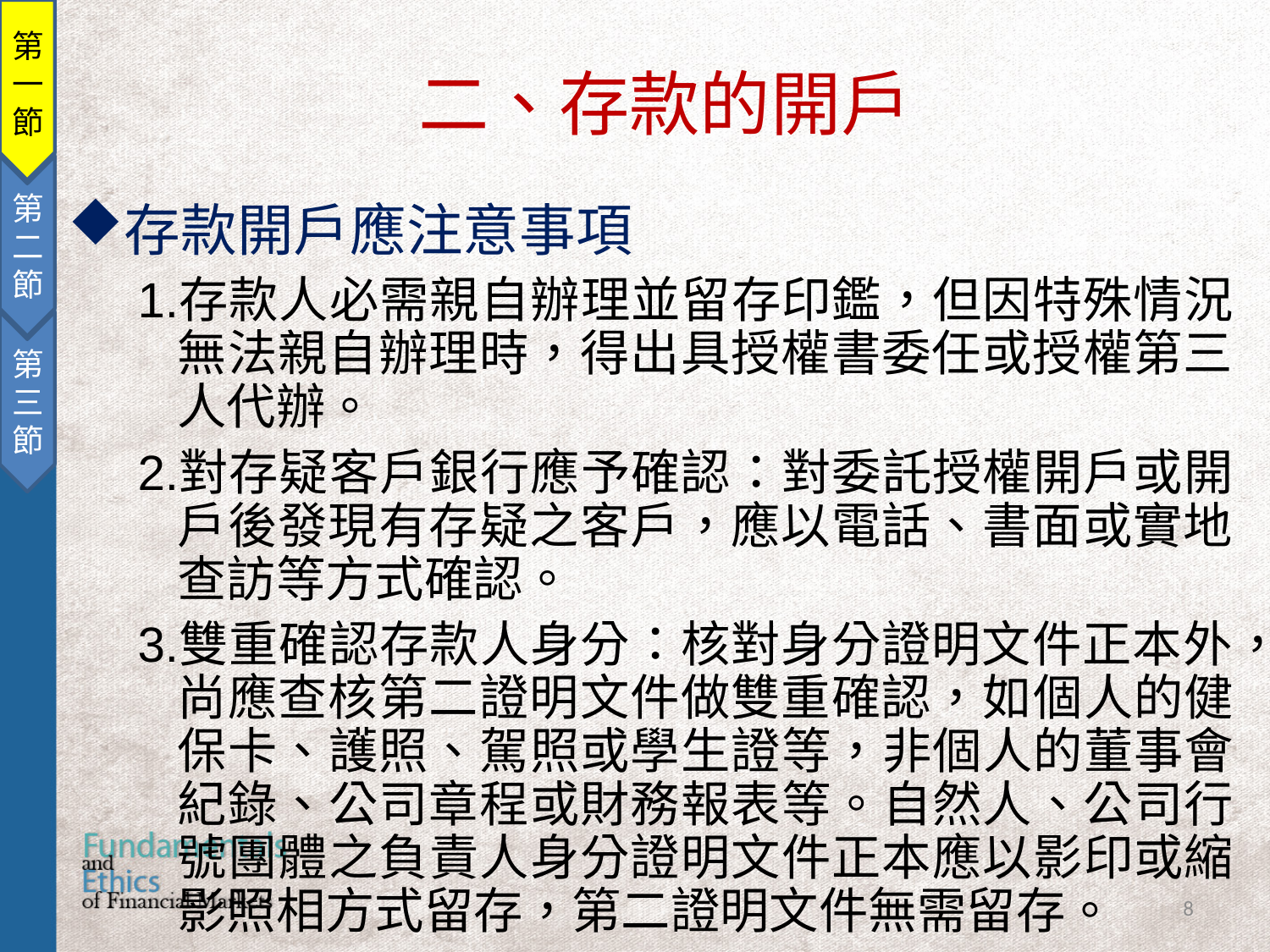

第一節
第二節
第三節
二、存款的開戶
存款開戶應注意事項
存款人必需親自辦理並留存印鑑，但因特殊情況無法親自辦理時，得出具授權書委任或授權第三人代辦。
對存疑客戶銀行應予確認：對委託授權開戶或開戶後發現有存疑之客戶，應以電話、書面或實地查訪等方式確認。
雙重確認存款人身分：核對身分證明文件正本外，尚應查核第二證明文件做雙重確認，如個人的健保卡、護照、駕照或學生證等，非個人的董事會紀錄、公司章程或財務報表等。自然人、公司行號團體之負責人身分證明文件正本應以影印或縮影照相方式留存，第二證明文件無需留存。
8